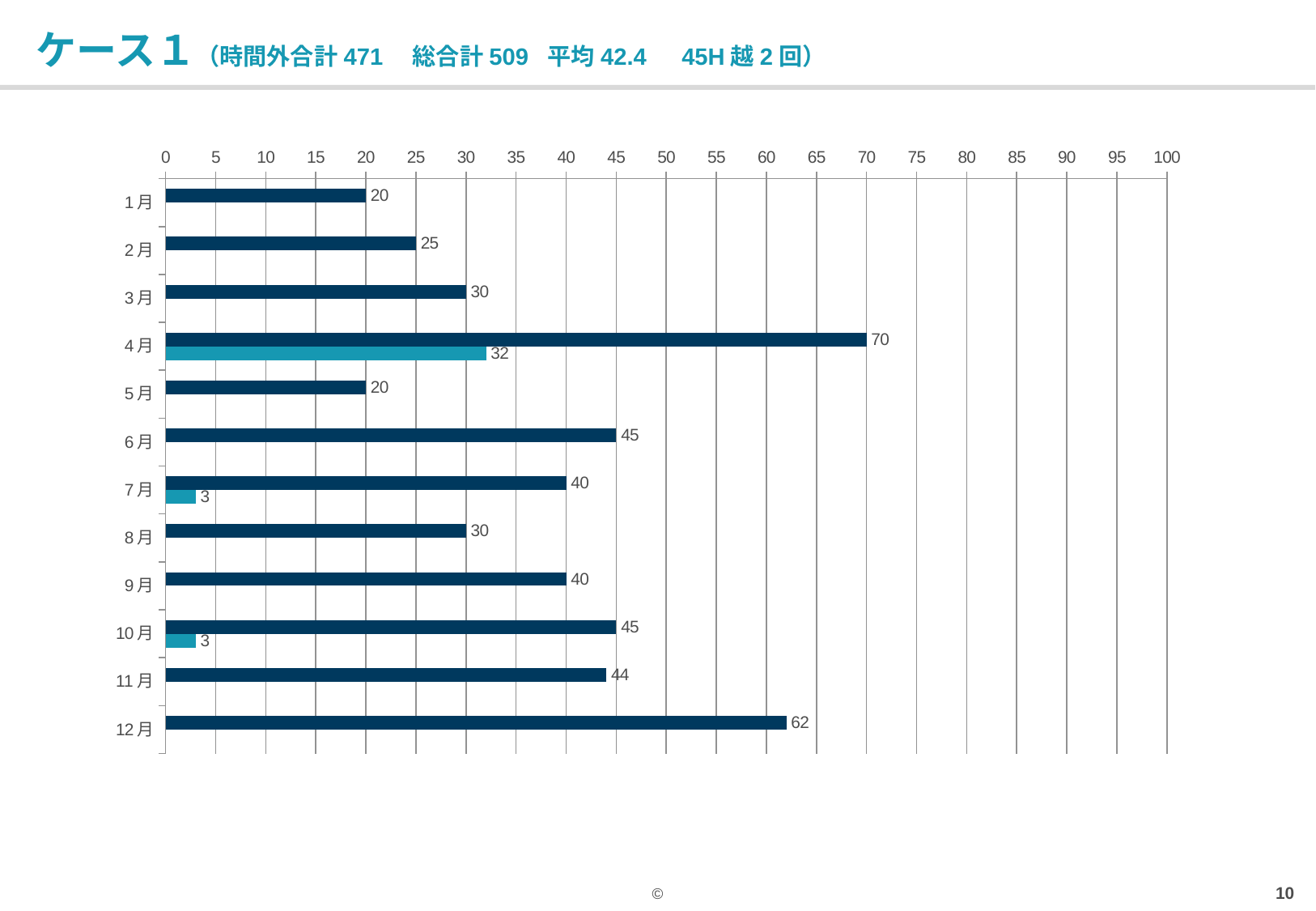

# ケース１（時間外合計471　総合計509  平均42.4　45H越2回）

### Chart

| Category |  |  |
|---|---|---|
| 1月 | 20.0 | None |
| 2月 | 25.0 | None |
| 3月 | 30.0 | None |
| 4月 | 70.0 | 32.0 |
| 5月 | 20.0 | None |
| 6月 | 45.0 | None |
| 7月 | 40.0 | 3.0 |
| 8月 | 30.0 | None |
| 9月 | 40.0 | None |
| 10月 | 45.0 | 3.0 |
| 11月 | 44.0 | None |
| 12月 | 62.0 | None |
10